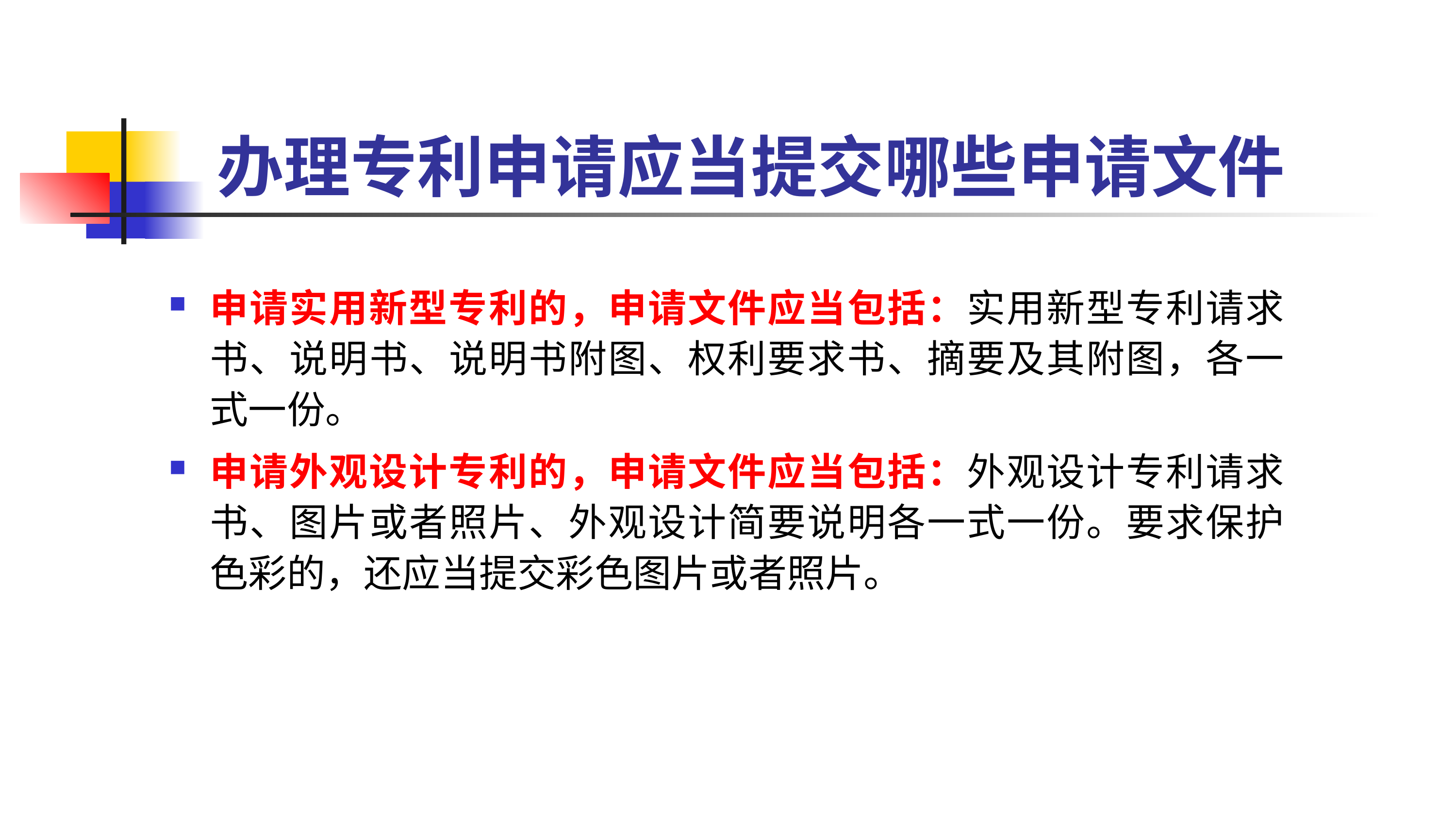

# 办理专利申请应当提交哪些申请文件
申请实用新型专利的，申请文件应当包括：实用新型专利请求书、说明书、说明书附图、权利要求书、摘要及其附图，各一式一份。
申请外观设计专利的，申请文件应当包括：外观设计专利请求书、图片或者照片、外观设计简要说明各一式一份。要求保护色彩的，还应当提交彩色图片或者照片。